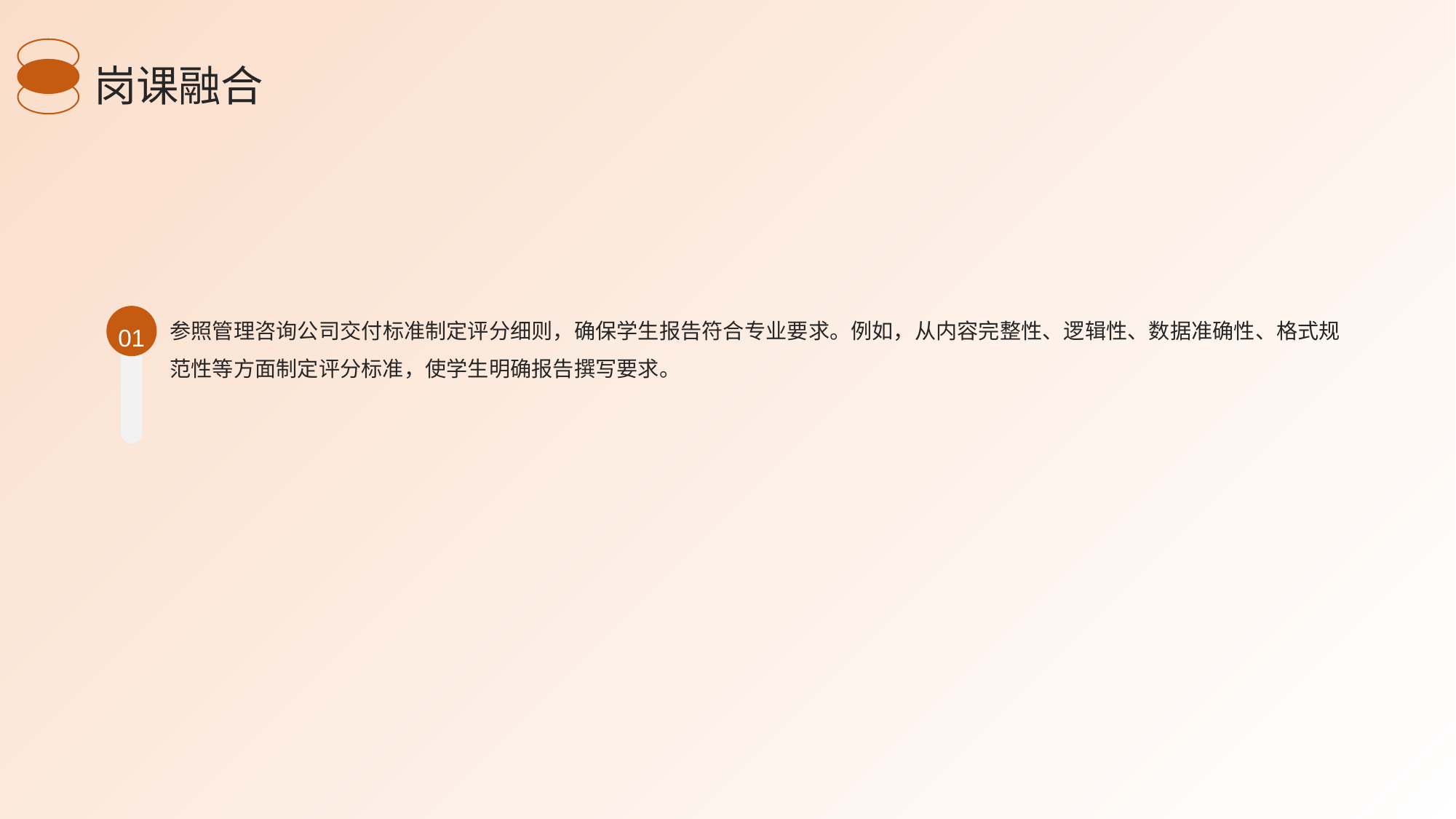

岗课融合
参照管理咨询公司交付标准制定评分细则，确保学生报告符合专业要求。例如，从内容完整性、逻辑性、数据准确性、格式规范性等方面制定评分标准，使学生明确报告撰写要求。

01